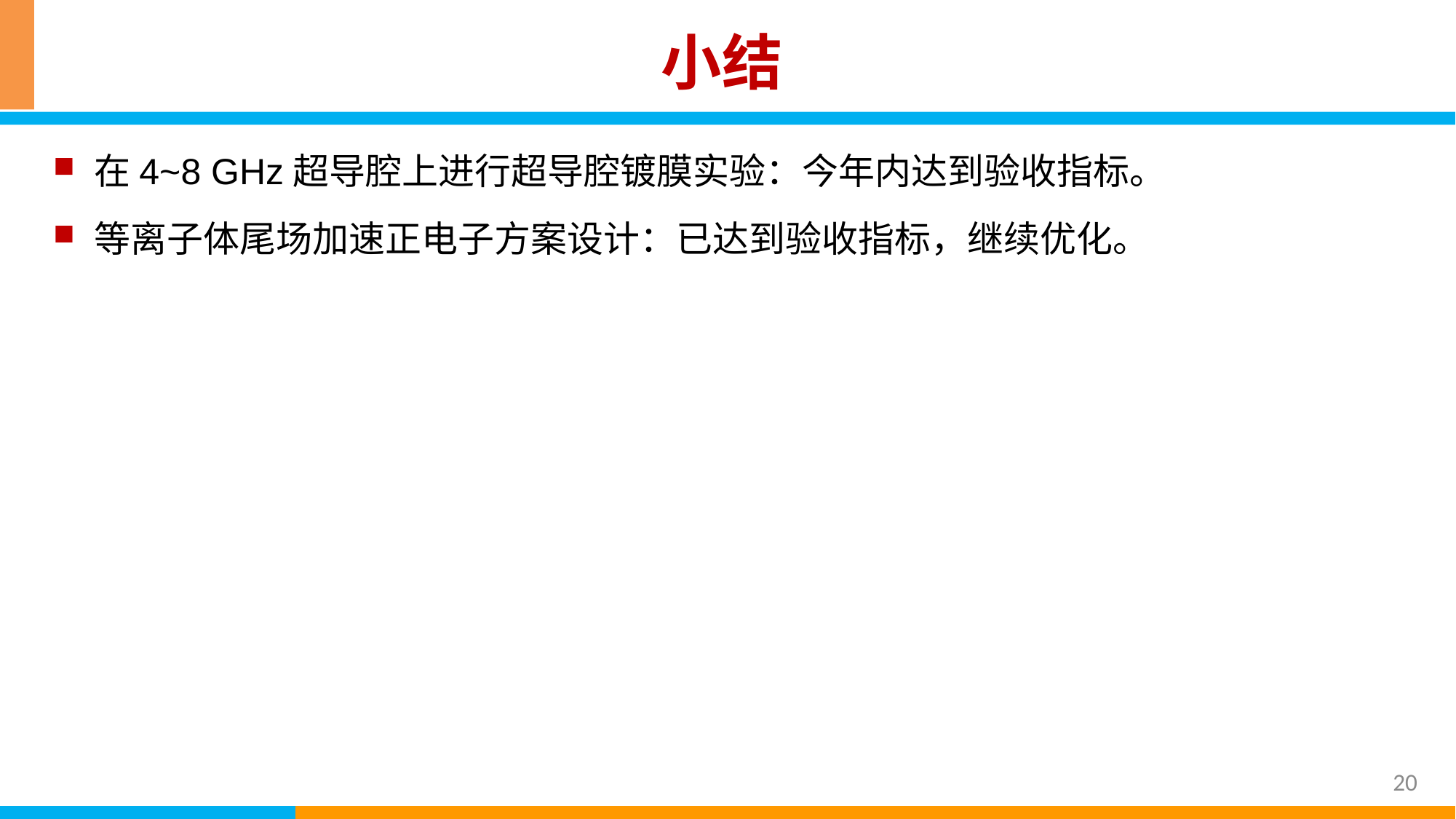

# 小结
在4~8 GHz超导腔上进行超导腔镀膜实验：今年内达到验收指标。
等离子体尾场加速正电子方案设计：已达到验收指标，继续优化。

20